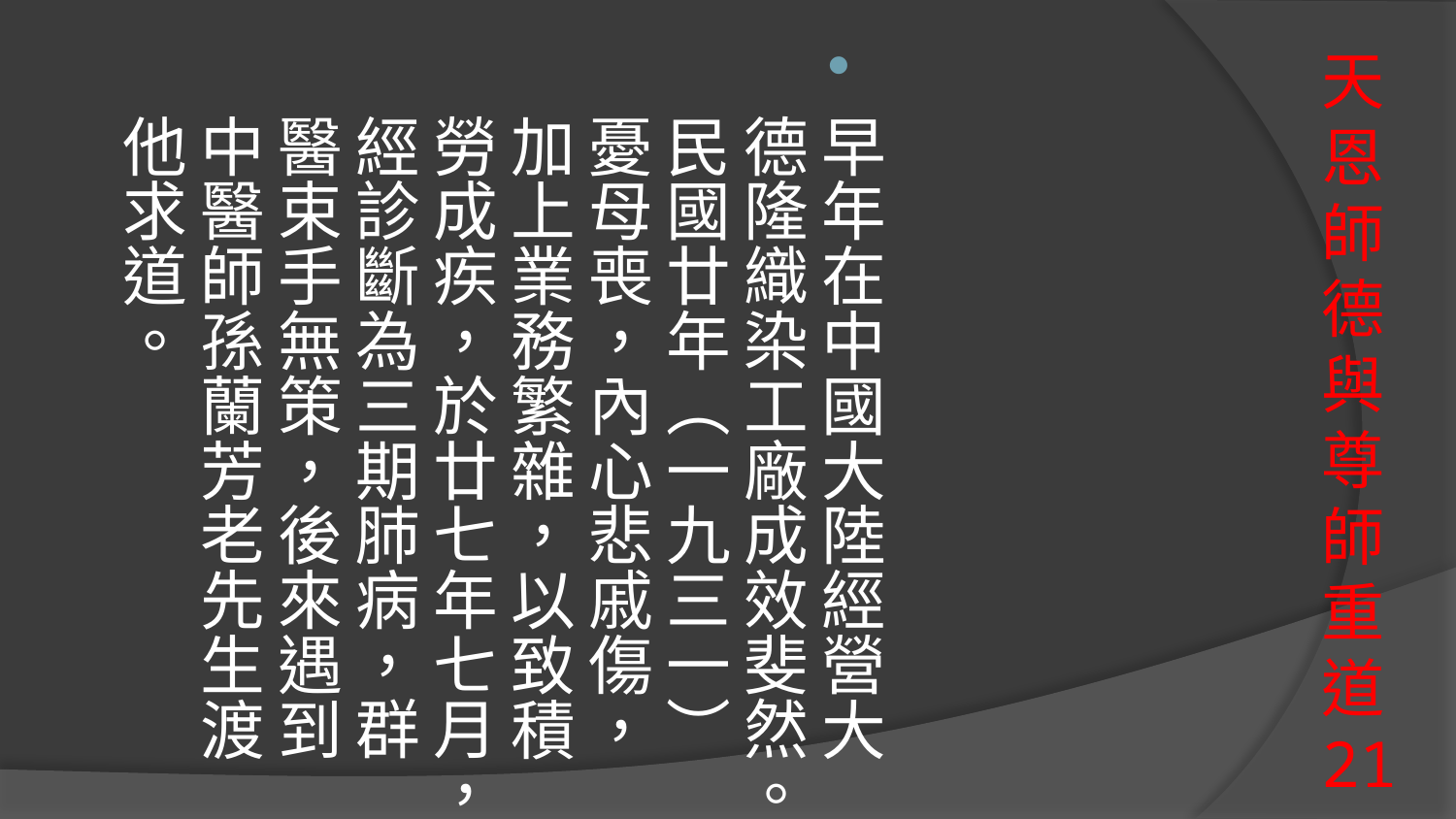

# 天恩師德與尊師重道 21
早年在中國大陸經營大德隆織染工廠成效斐然。民國廿年（一九三一）憂母喪，內心悲戚傷，加上業務繁雜，以致積勞成疾，於廿七年七月，經診斷為三期肺病，群醫束手無策，後來遇到中醫師孫蘭芳老先生渡他求道。